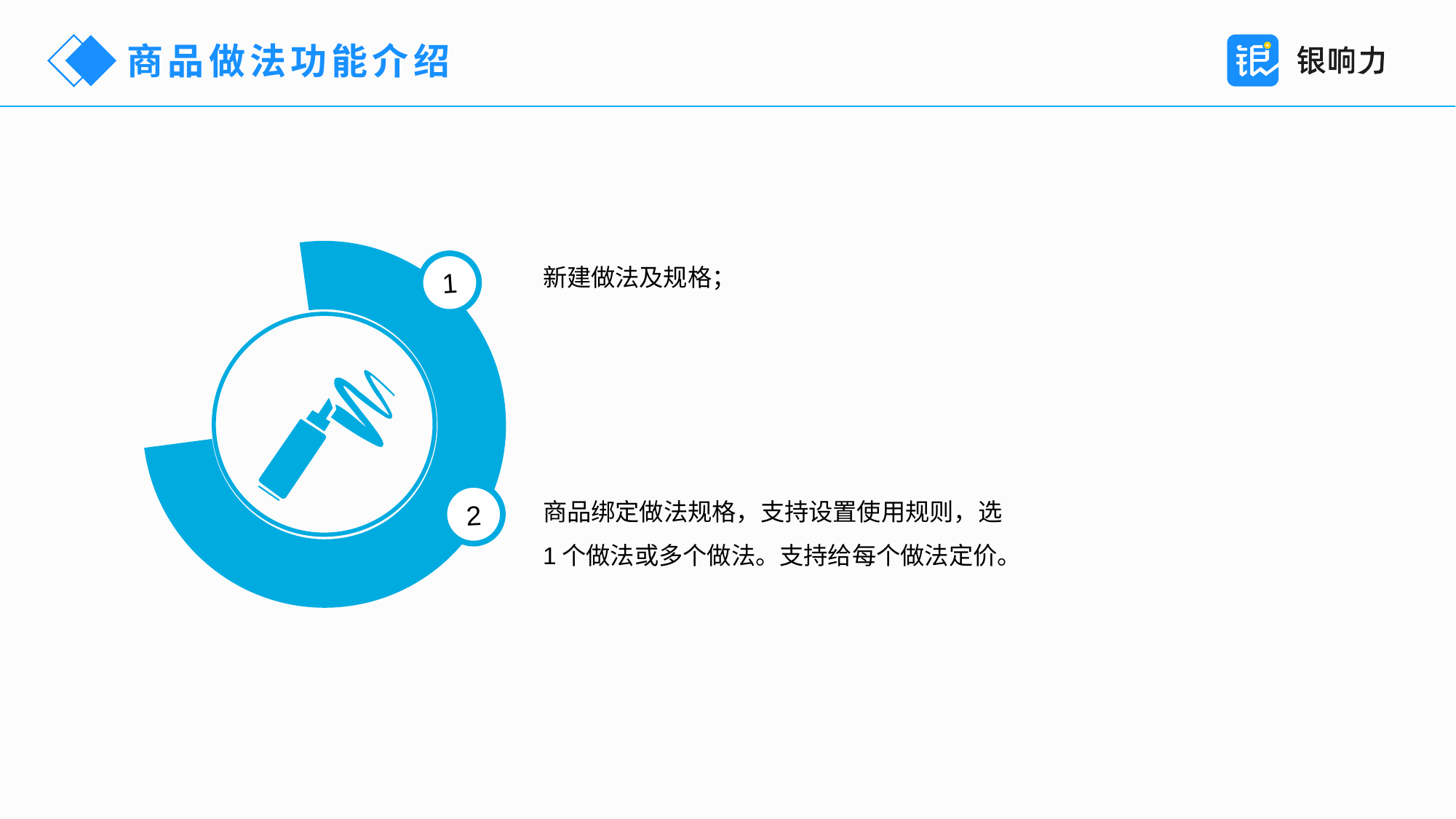

商品做法功能介绍

1

2
新建做法及规格；
商品绑定做法规格，支持设置使用规则，选1个做法或多个做法。支持给每个做法定价。